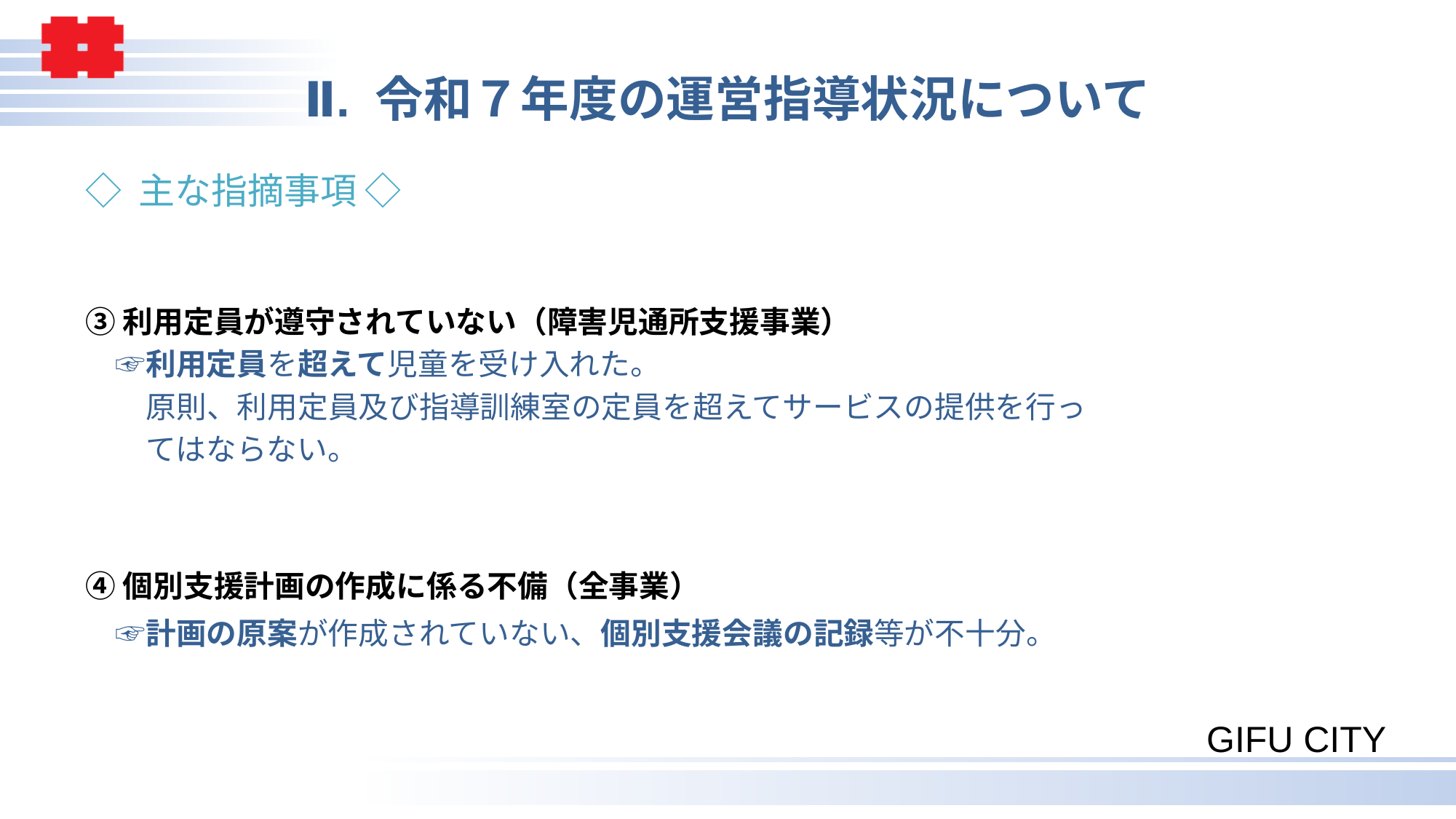

# Ⅱ. 令和７年度の運営指導状況について
◇ 主な指摘事項 ◇

③利用定員が遵守されていない（障害児通所支援事業）
　☞利用定員を超えて児童を受け入れた。
　　原則、利用定員及び指導訓練室の定員を超えてサービスの提供を行っ
　　てはならない。

④個別支援計画の作成に係る不備（全事業）
　☞計画の原案が作成されていない、個別支援会議の記録等が不十分。